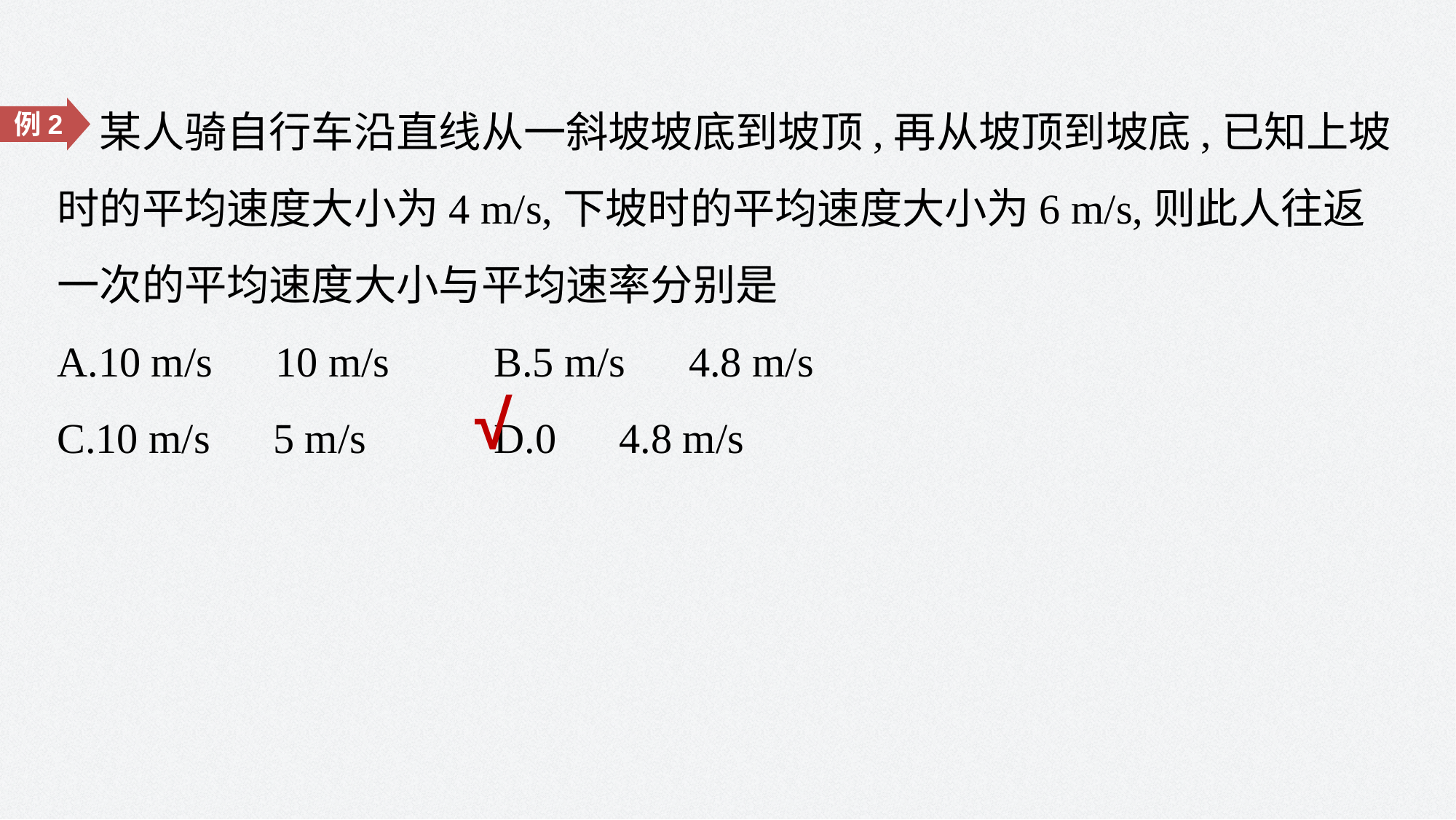

某人骑自行车沿直线从一斜坡坡底到坡顶,再从坡顶到坡底,已知上坡时的平均速度大小为4 m/s,下坡时的平均速度大小为6 m/s,则此人往返一次的平均速度大小与平均速率分别是
A.10 m/s　10 m/s	B.5 m/s　4.8 m/s
C.10 m/s　5 m/s		D.0　4.8 m/s

例2
√